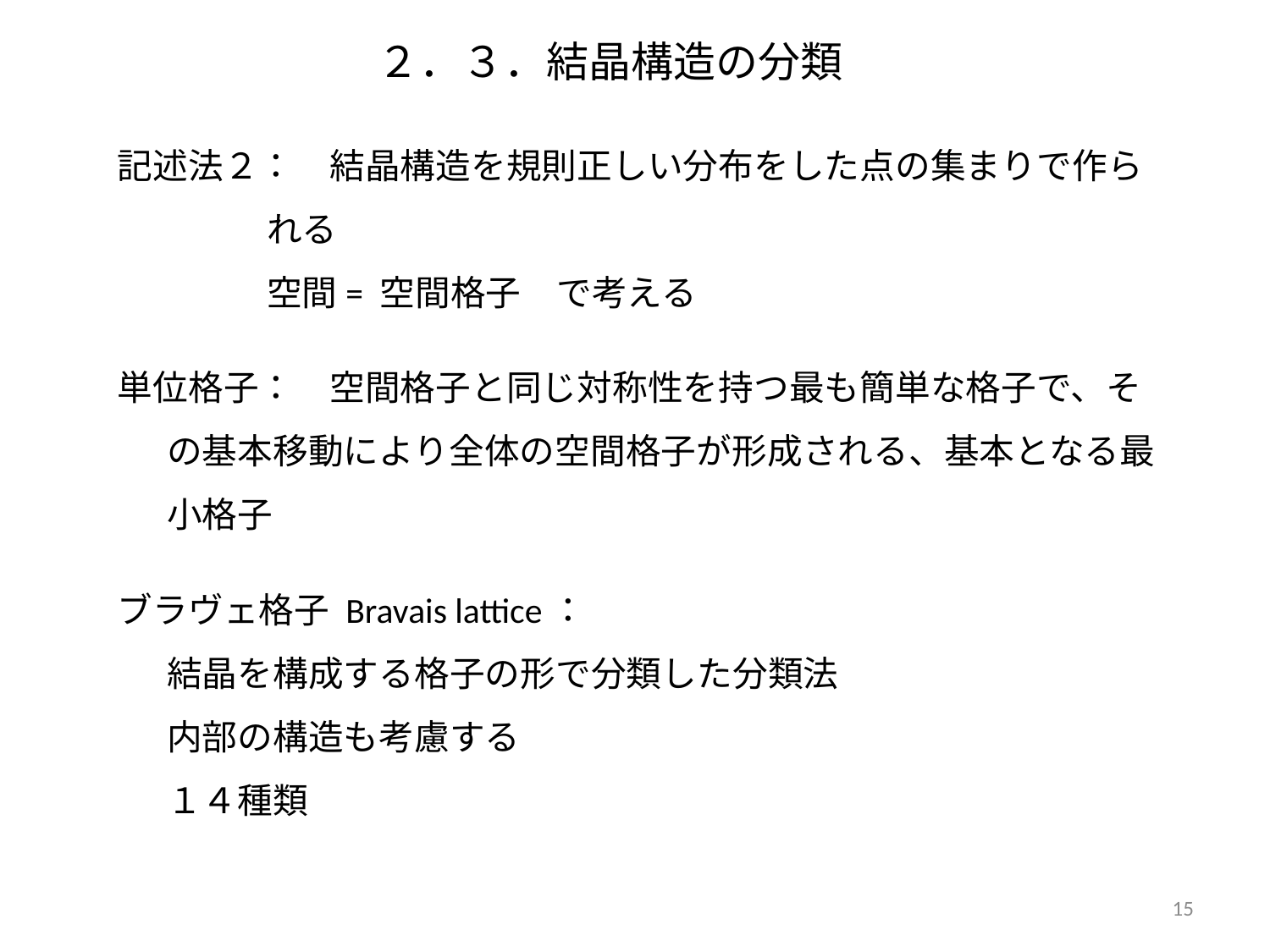

２．３．結晶構造の分類
記述法２：　結晶構造を規則正しい分布をした点の集まりで作られる
空間= 空間格子　で考える
単位格子：　空間格子と同じ対称性を持つ最も簡単な格子で、その基本移動により全体の空間格子が形成される、基本となる最小格子
ブラヴェ格子 Bravais lattice：　
結晶を構成する格子の形で分類した分類法
内部の構造も考慮する
１４種類
15